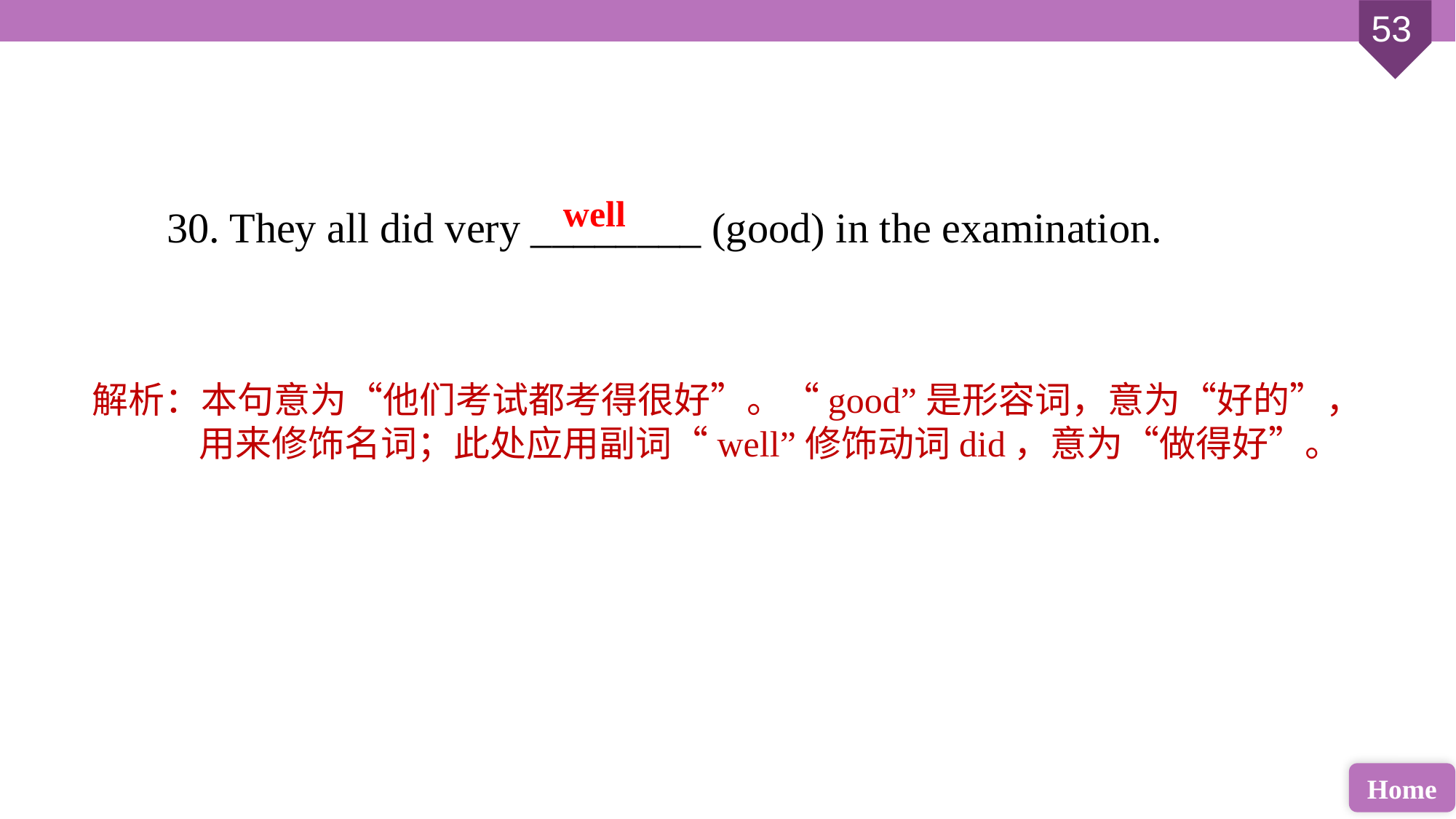

30. They all did very ________ (good) in the examination.
well
解析：本句意为“他们考试都考得很好”。“good”是形容词，意为“好的”，用来修饰名词；此处应用副词“well”修饰动词did，意为“做得好”。